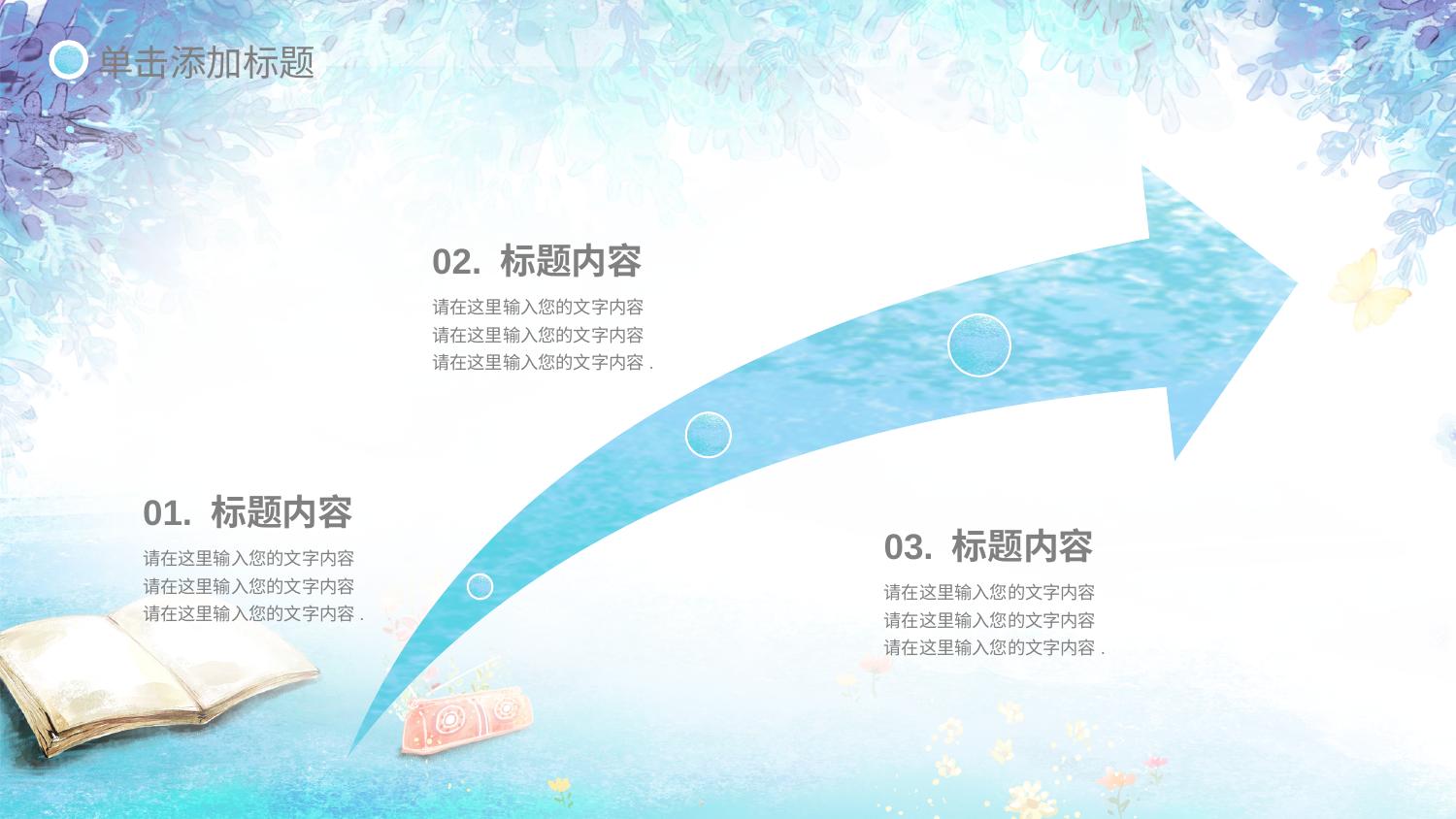

单击添加标题

02. 标题内容
请在这里输入您的文字内容
请在这里输入您的文字内容
请在这里输入您的文字内容.

01. 标题内容
请在这里输入您的文字内容
请在这里输入您的文字内容
请在这里输入您的文字内容.
03. 标题内容
请在这里输入您的文字内容
请在这里输入您的文字内容
请在这里输入您的文字内容.